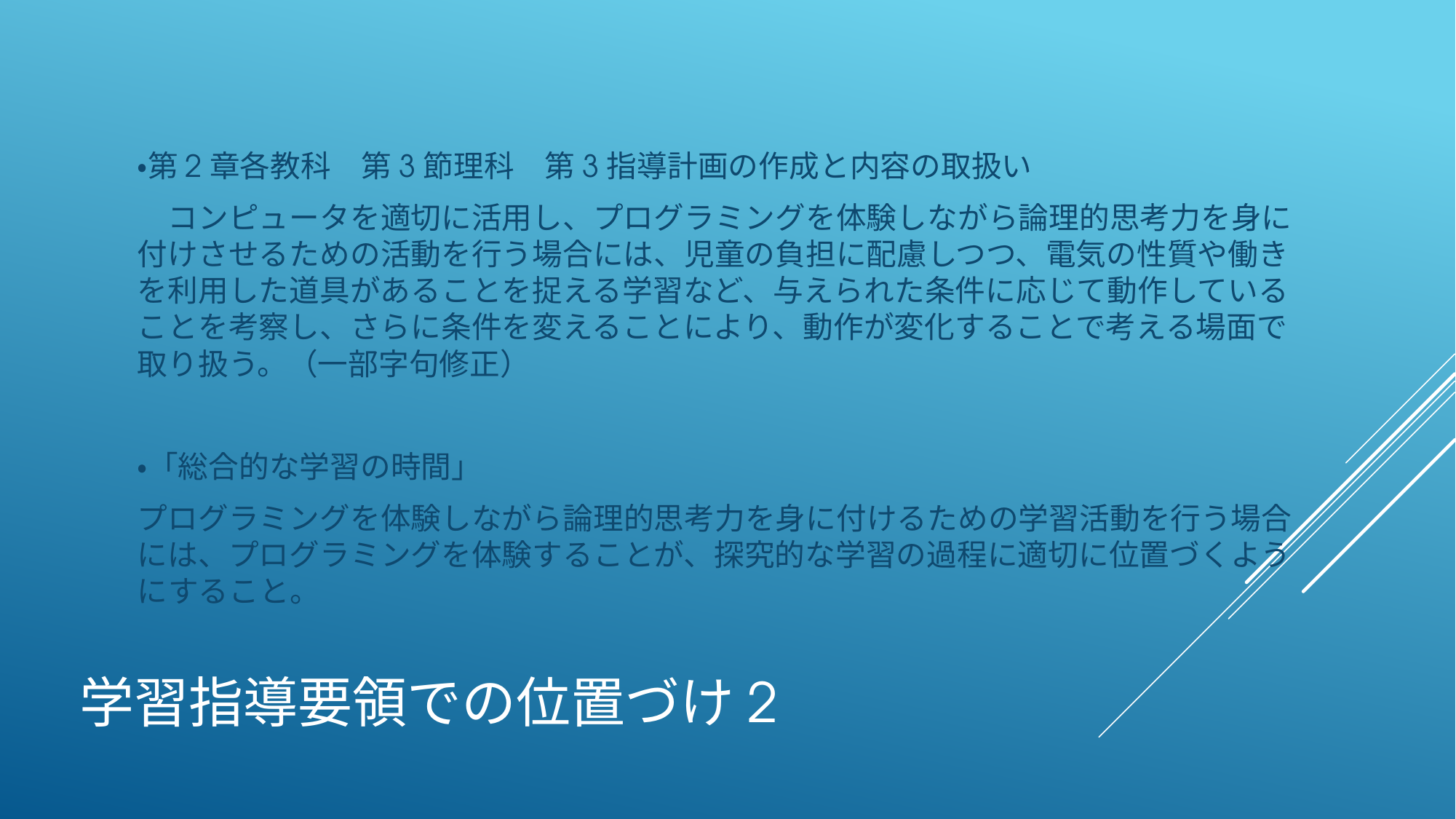

・第2章各教科　第3節理科　第3指導計画の作成と内容の取扱い
　コンピュータを適切に活用し、プログラミングを体験しながら論理的思考力を身に付けさせるための活動を行う場合には、児童の負担に配慮しつつ、電気の性質や働きを利用した道具があることを捉える学習など、与えられた条件に応じて動作していることを考察し、さらに条件を変えることにより、動作が変化することで考える場面で取り扱う。（一部字句修正）

・「総合的な学習の時間」
プログラミングを体験しながら論理的思考力を身に付けるための学習活動を行う場合には、プログラミングを体験することが、探究的な学習の過程に適切に位置づくようにすること。

# 学習指導要領での位置づけ2